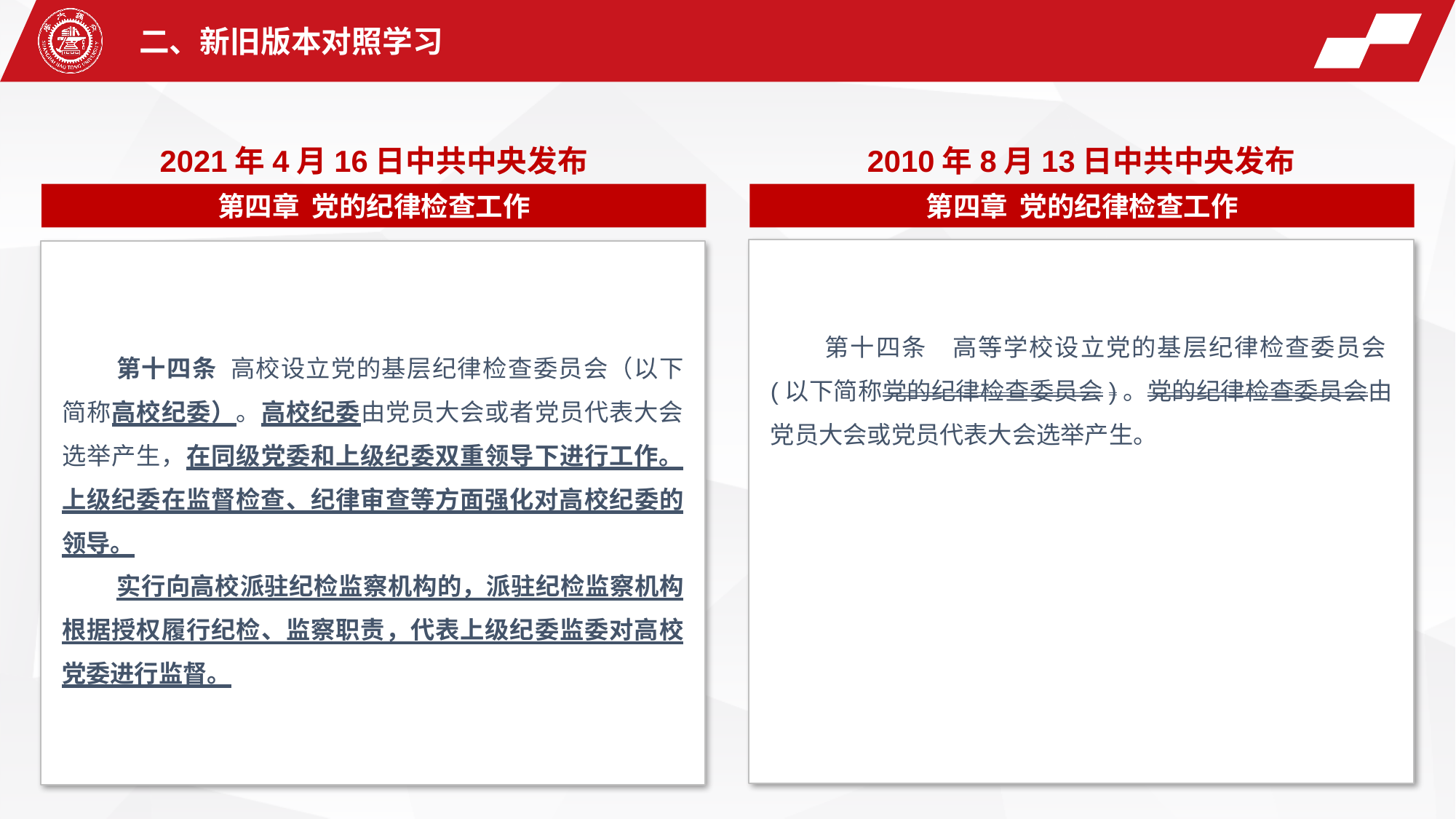

二、新旧版本对照学习
2021年4月16日中共中央发布
2010年8月13日中共中央发布
第四章  党的纪律检查工作
第四章  党的纪律检查工作

第十四条　高等学校设立党的基层纪律检查委员会(以下简称党的纪律检查委员会)。党的纪律检查委员会由党员大会或党员代表大会选举产生。
第十四条  高校设立党的基层纪律检查委员会（以下简称高校纪委）。高校纪委由党员大会或者党员代表大会选举产生，在同级党委和上级纪委双重领导下进行工作。上级纪委在监督检查、纪律审查等方面强化对高校纪委的领导。
实行向高校派驻纪检监察机构的，派驻纪检监察机构根据授权履行纪检、监察职责，代表上级纪委监委对高校党委进行监督。